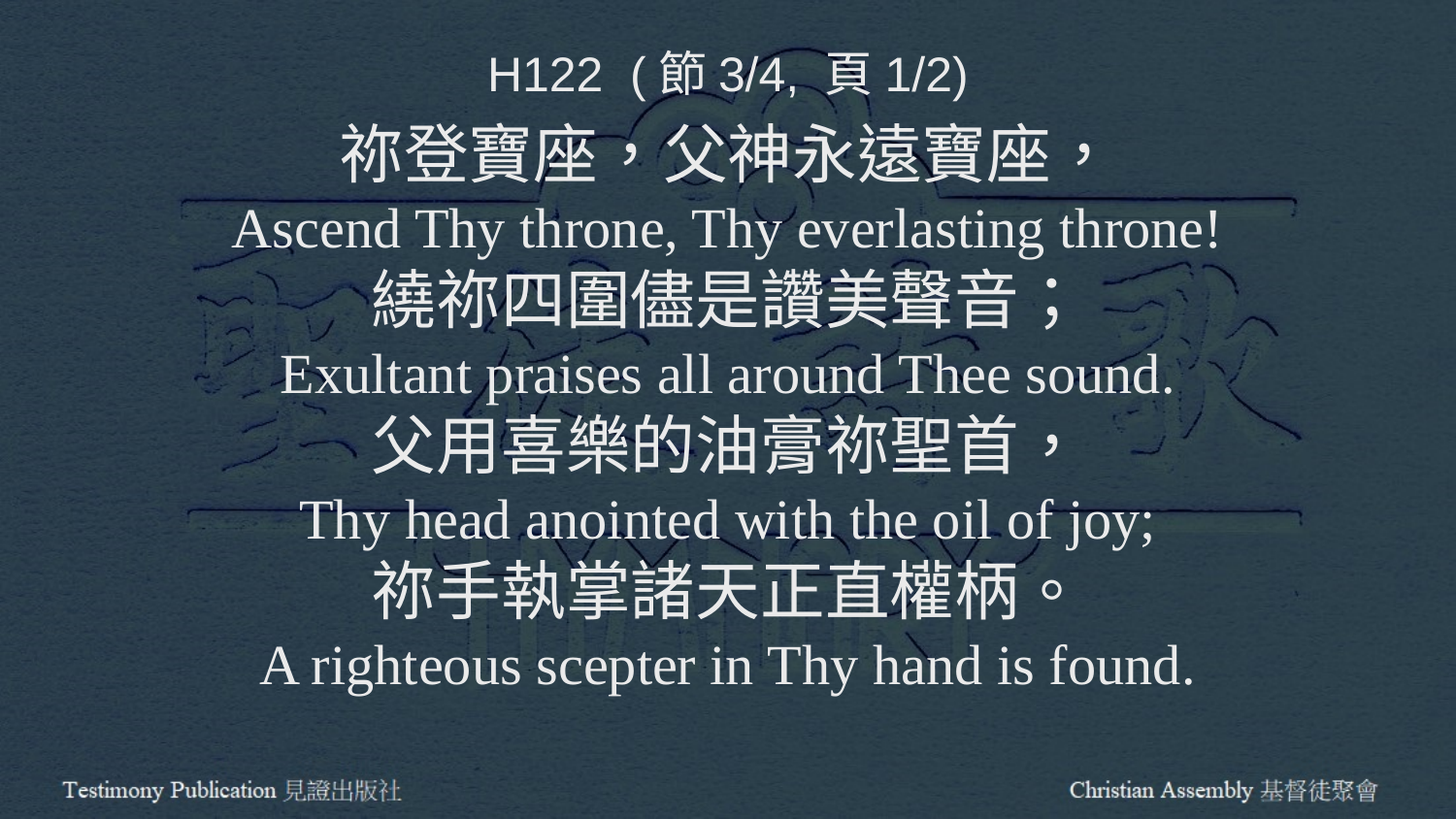

H122  (節3/4, 頁1/2)
祢登寶座，父神永遠寶座，
Ascend Thy throne, Thy everlasting throne!
繞祢四圍儘是讚美聲音；
Exultant praises all around Thee sound.
父用喜樂的油膏祢聖首，
Thy head anointed with the oil of joy;
祢手執掌諸天正直權柄。
A righteous scepter in Thy hand is found.